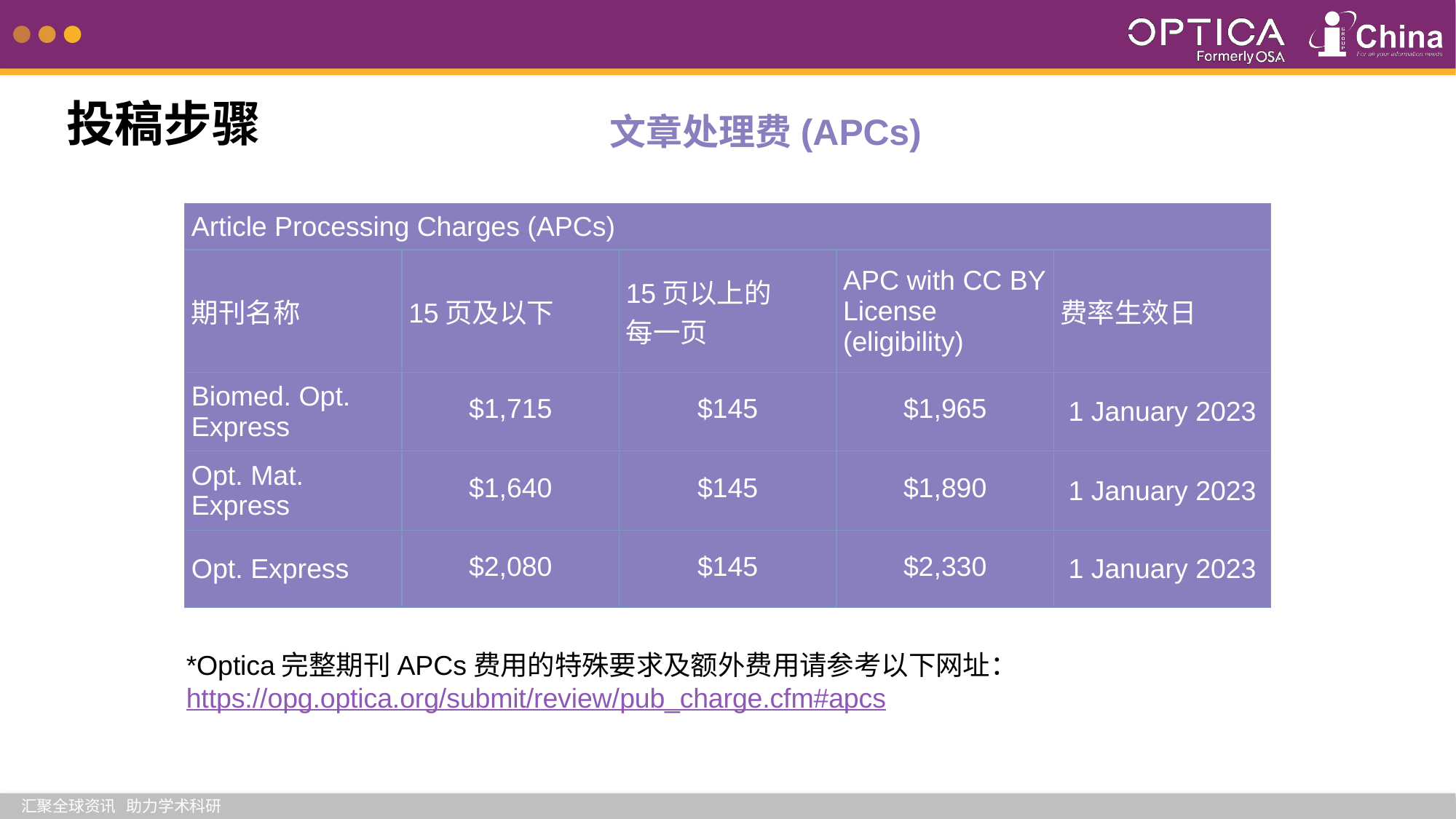

投稿步骤
# 文章处理费(APCs)
| Article Processing Charges (APCs) |  |  |  |  |
| --- | --- | --- | --- | --- |
| 期刊名称 | 15页及以下 | 15页以上的 每一页 | APC with CC BY License (eligibility) | 费率生效日 |
| Biomed. Opt. Express | $1,715 | $145 | $1,965 | 1 January 2023 |
| Opt. Mat. Express | $1,640 | $145 | $1,890 | 1 January 2023 |
| Opt. Express | $2,080 | $145 | $2,330 | 1 January 2023 |
*Optica完整期刊APCs费用的特殊要求及额外费用请参考以下网址：https://opg.optica.org/submit/review/pub_charge.cfm#apcs